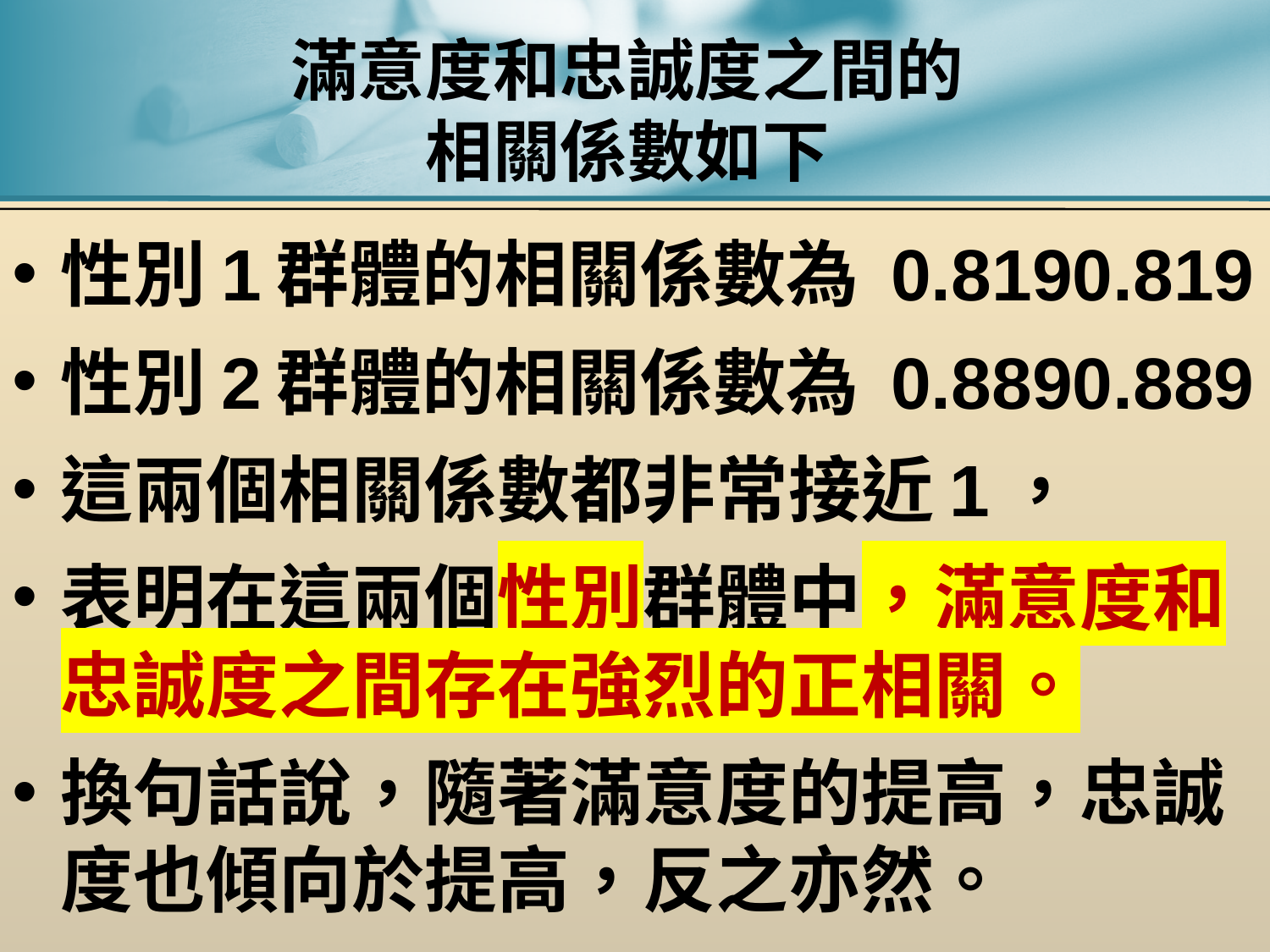

# 滿意度和忠誠度之間的 相關係數如下
性別1群體的相關係數為 0.8190.819
性別2群體的相關係數為 0.8890.889
這兩個相關係數都非常接近1，
表明在這兩個性別群體中，滿意度和忠誠度之間存在強烈的正相關。
換句話說，隨著滿意度的提高，忠誠度也傾向於提高，反之亦然。